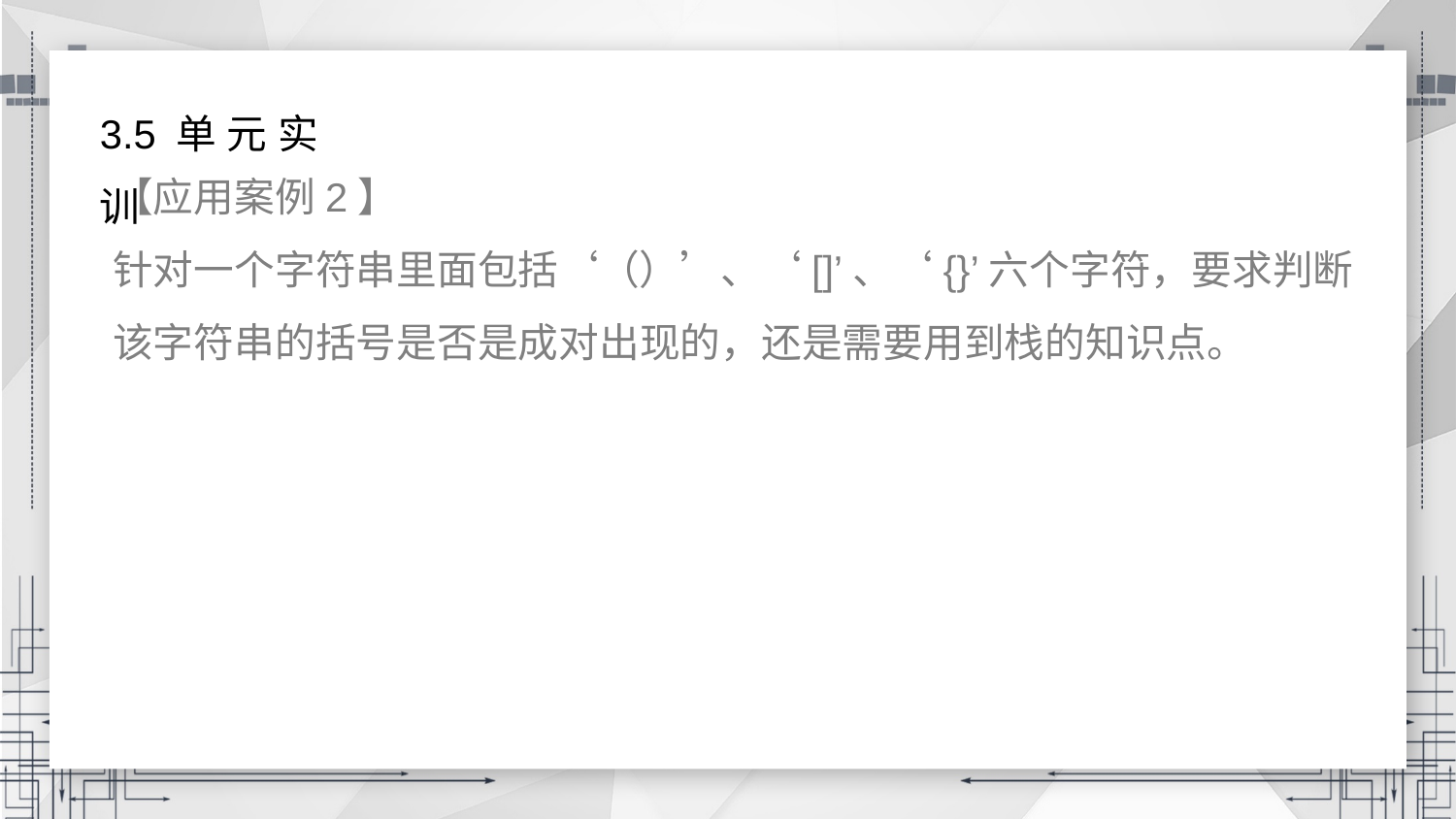

3.5单元实训
【应用案例2】
针对一个字符串里面包括‘（）’、‘[]’、‘{}’六个字符，要求判断该字符串的括号是否是成对出现的，还是需要用到栈的知识点。